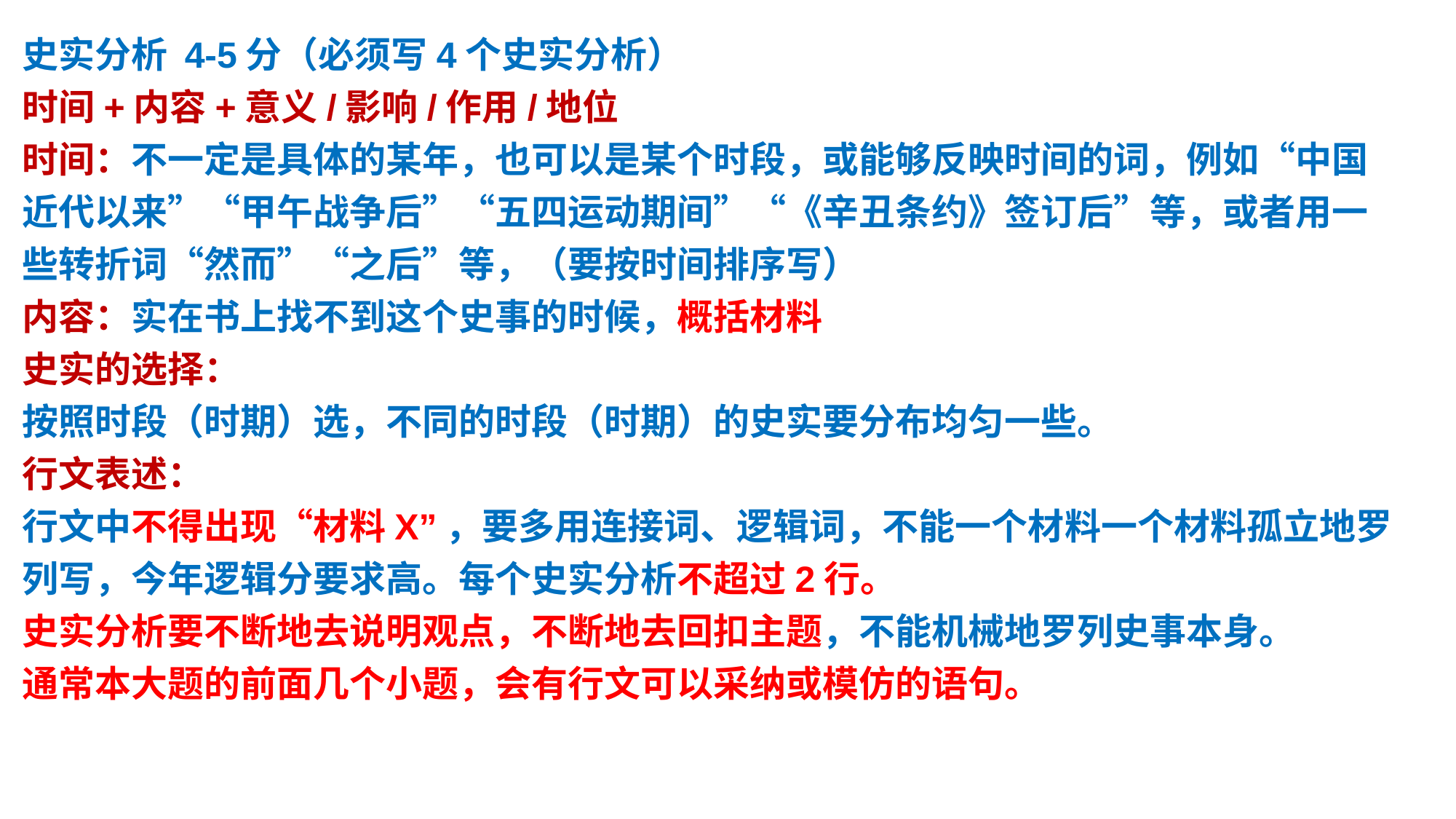

史实分析 4-5分（必须写4个史实分析）
时间+内容+意义/影响/作用/地位
时间：不一定是具体的某年，也可以是某个时段，或能够反映时间的词，例如“中国近代以来”“甲午战争后”“五四运动期间”“《辛丑条约》签订后”等，或者用一些转折词“然而”“之后”等，（要按时间排序写）
内容：实在书上找不到这个史事的时候，概括材料
史实的选择：
按照时段（时期）选，不同的时段（时期）的史实要分布均匀一些。
行文表述：
行文中不得出现“材料X”，要多用连接词、逻辑词，不能一个材料一个材料孤立地罗列写，今年逻辑分要求高。每个史实分析不超过2行。
史实分析要不断地去说明观点，不断地去回扣主题，不能机械地罗列史事本身。
通常本大题的前面几个小题，会有行文可以采纳或模仿的语句。